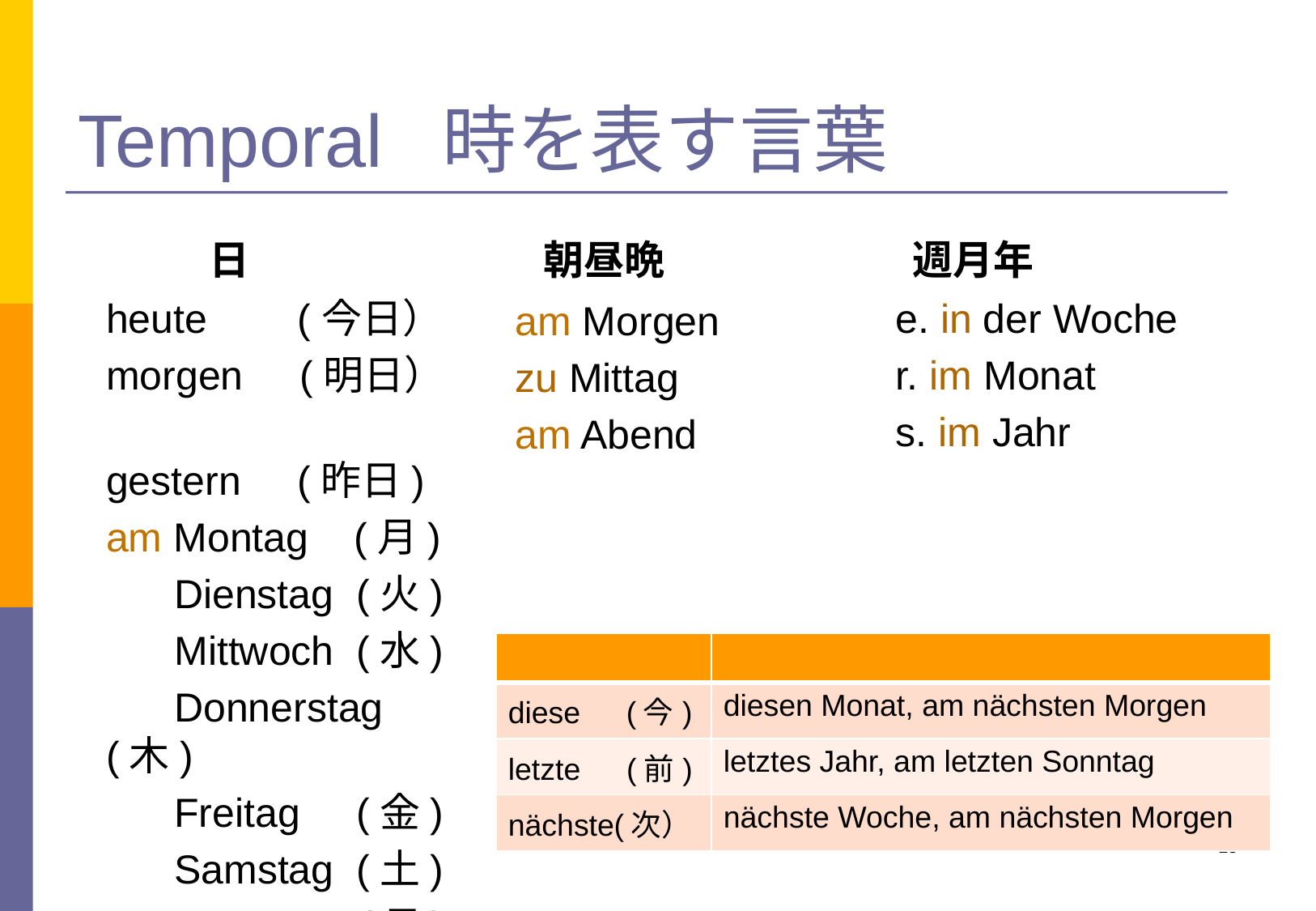

# Temporal  時を表す言葉
日
週月年
朝昼晩
heute        (今日）
morgen     (明日）
gestern     (昨日)
am Montag    (月)
      Dienstag  (火)
      Mittwoch  (水)
      Donnerstag (木)
      Freitag     (金)
      Samstag  (土)
      Sonntag   (日)
e. in der Woche
r. im Monat
s. im Jahr
am Morgen
zu Mittag
am Abend
|  |  |
| --- | --- |
| diese　(今) | diesen Monat, am nächsten Morgen |
| letzte　(前) | letztes Jahr, am letzten Sonntag |
| nächste(次） | nächste Woche, am nächsten Morgen |
23